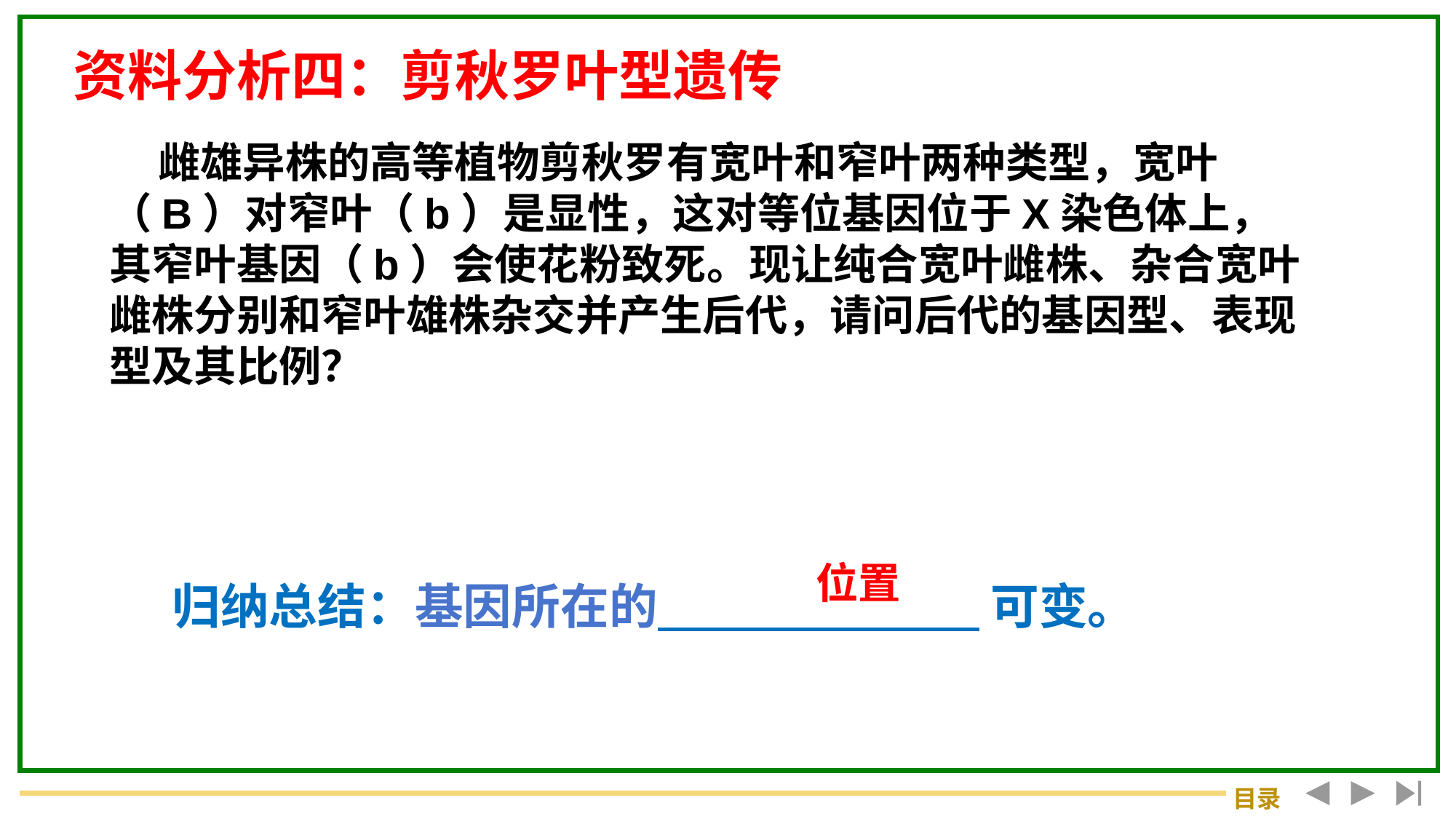

资料分析四：剪秋罗叶型遗传
    雌雄异株的高等植物剪秋罗有宽叶和窄叶两种类型，宽叶（B）对窄叶（b）是显性，这对等位基因位于X染色体上，其窄叶基因（b）会使花粉致死。现让纯合宽叶雌株、杂合宽叶雌株分别和窄叶雄株杂交并产生后代，请问后代的基因型、表现型及其比例？
位置
归纳总结：基因所在的                              可变。